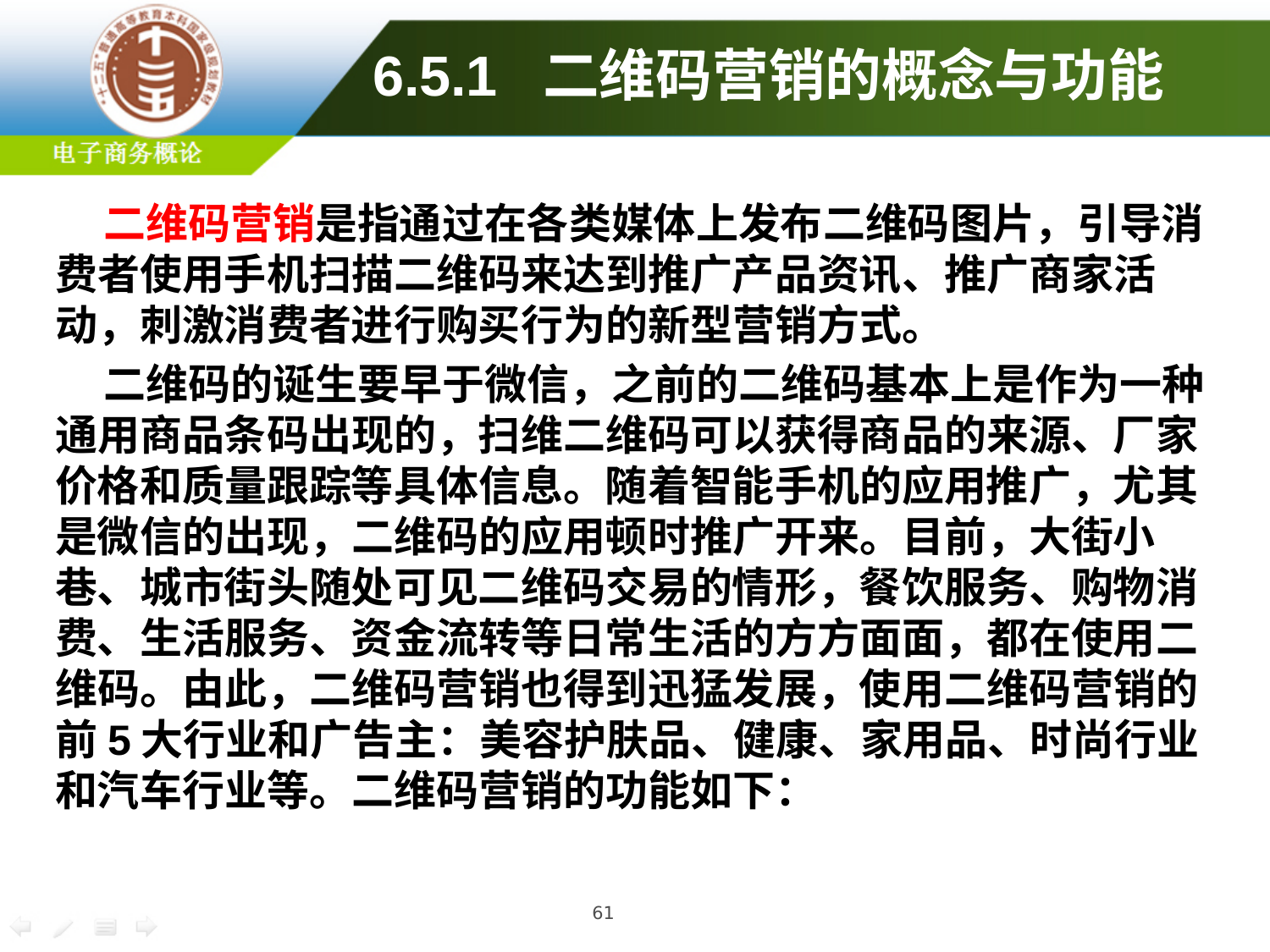

# 6.5.1  二维码营销的概念与功能
    二维码营销是指通过在各类媒体上发布二维码图片，引导消费者使用手机扫描二维码来达到推广产品资讯、推广商家活动，刺激消费者进行购买行为的新型营销方式。
    二维码的诞生要早于微信，之前的二维码基本上是作为一种通用商品条码出现的，扫维二维码可以获得商品的来源、厂家价格和质量跟踪等具体信息。随着智能手机的应用推广，尤其是微信的出现，二维码的应用顿时推广开来。目前，大街小巷、城市街头随处可见二维码交易的情形，餐饮服务、购物消费、生活服务、资金流转等日常生活的方方面面，都在使用二维码。由此，二维码营销也得到迅猛发展，使用二维码营销的前5大行业和广告主：美容护肤品、健康、家用品、时尚行业和汽车行业等。二维码营销的功能如下：
61